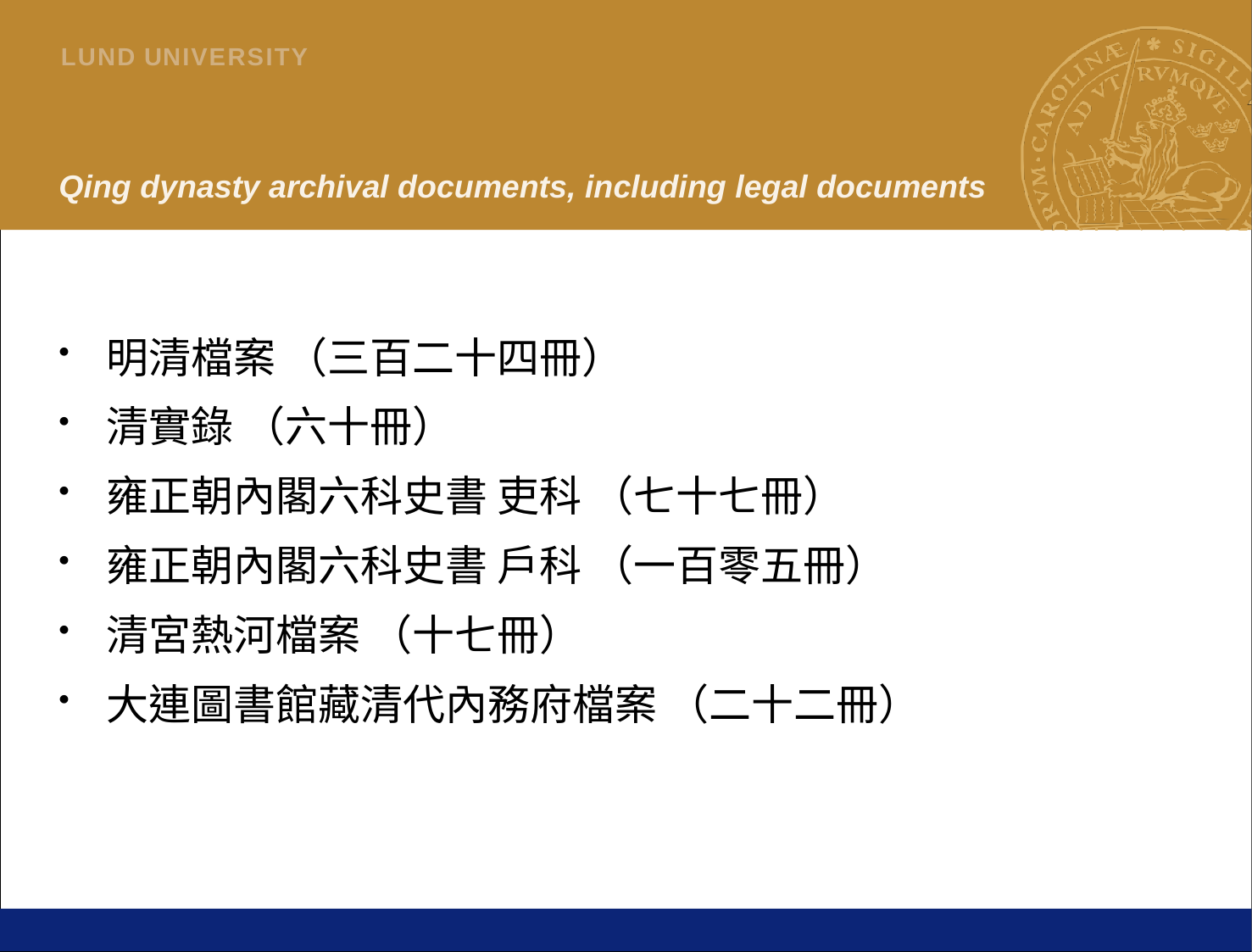

# Qing dynasty archival documents, including legal documents

明清檔案 （三百二十四冊）
清實錄 （六十冊）
雍正朝內閣六科史書 吏科 （七十七冊）
雍正朝內閣六科史書 戶科 （一百零五冊）
清宮熱河檔案 （十七冊）
大連圖書館藏清代內務府檔案 （二十二冊）